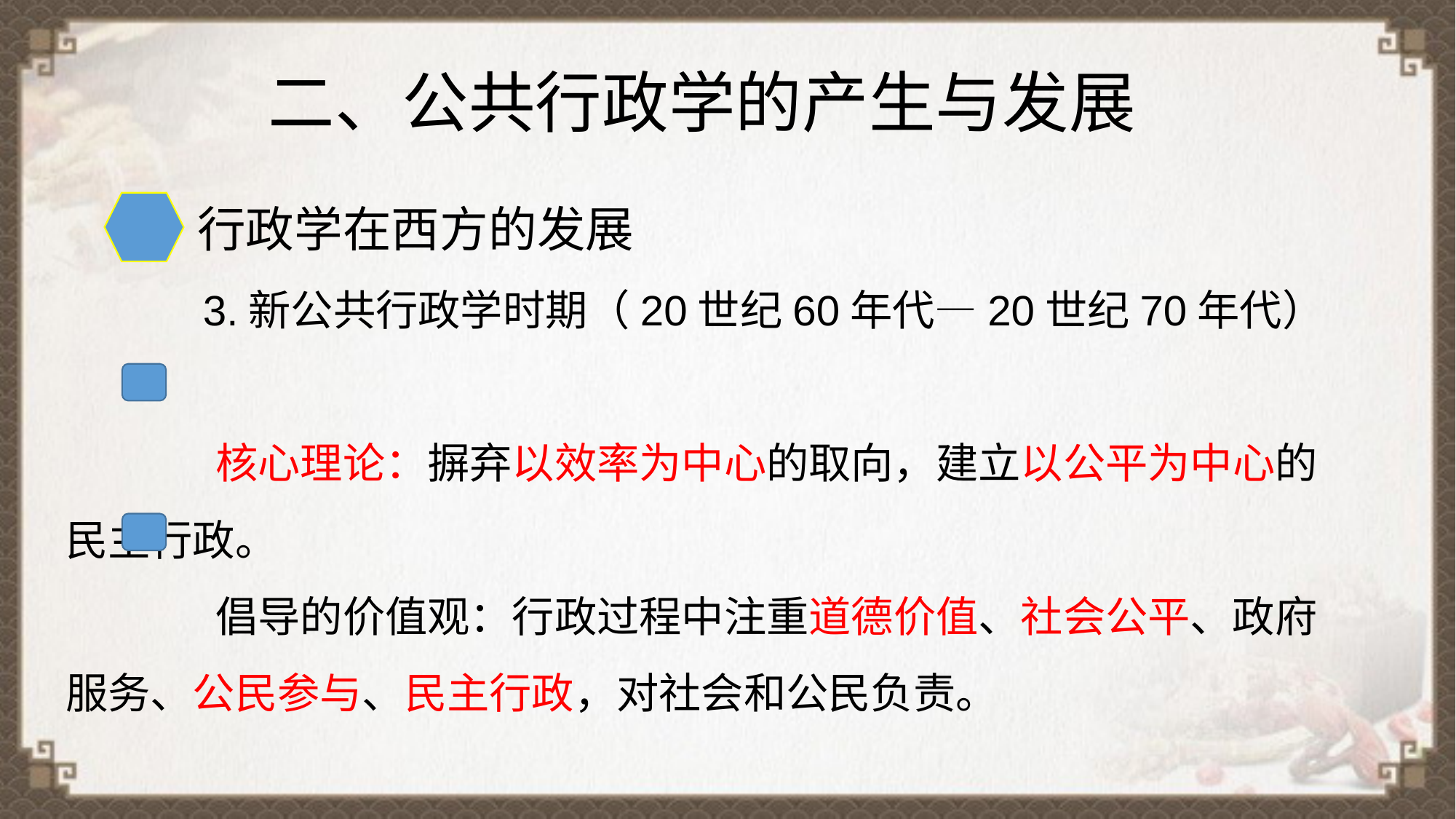

二、公共行政学的产生与发展
      行政学在西方的发展
       3.新公共行政学时期（20世纪60年代—20世纪70年代）
         核心理论：摒弃以效率为中心的取向，建立以公平为中心的民主行政。
         倡导的价值观：行政过程中注重道德价值、社会公平、政府服务、公民参与、民主行政，对社会和公民负责。